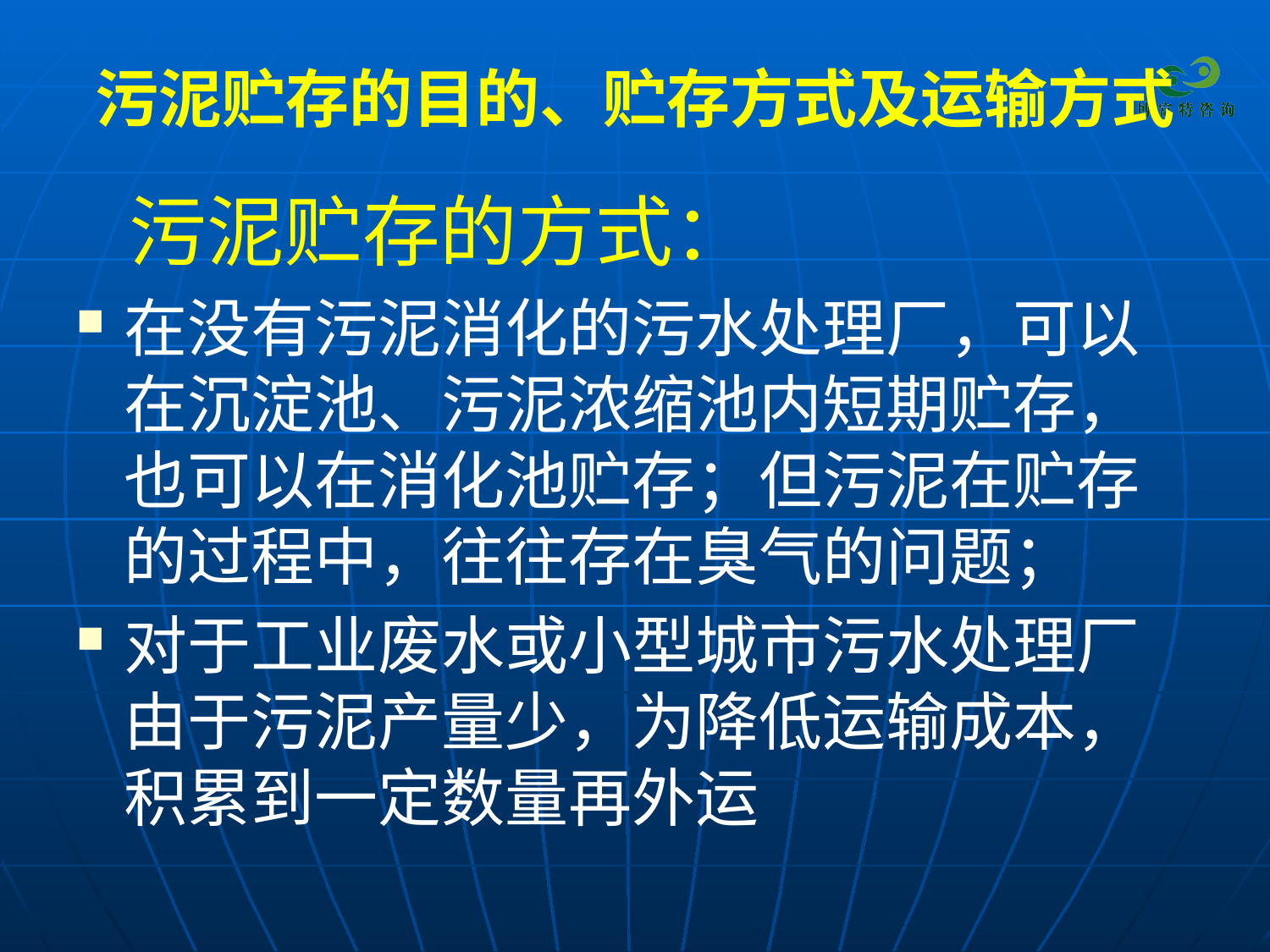

# 污泥贮存的目的、贮存方式及运输方式
  污泥贮存的方式：
在没有污泥消化的污水处理厂，可以在沉淀池、污泥浓缩池内短期贮存，也可以在消化池贮存；但污泥在贮存的过程中，往往存在臭气的问题；
对于工业废水或小型城市污水处理厂由于污泥产量少，为降低运输成本，积累到一定数量再外运